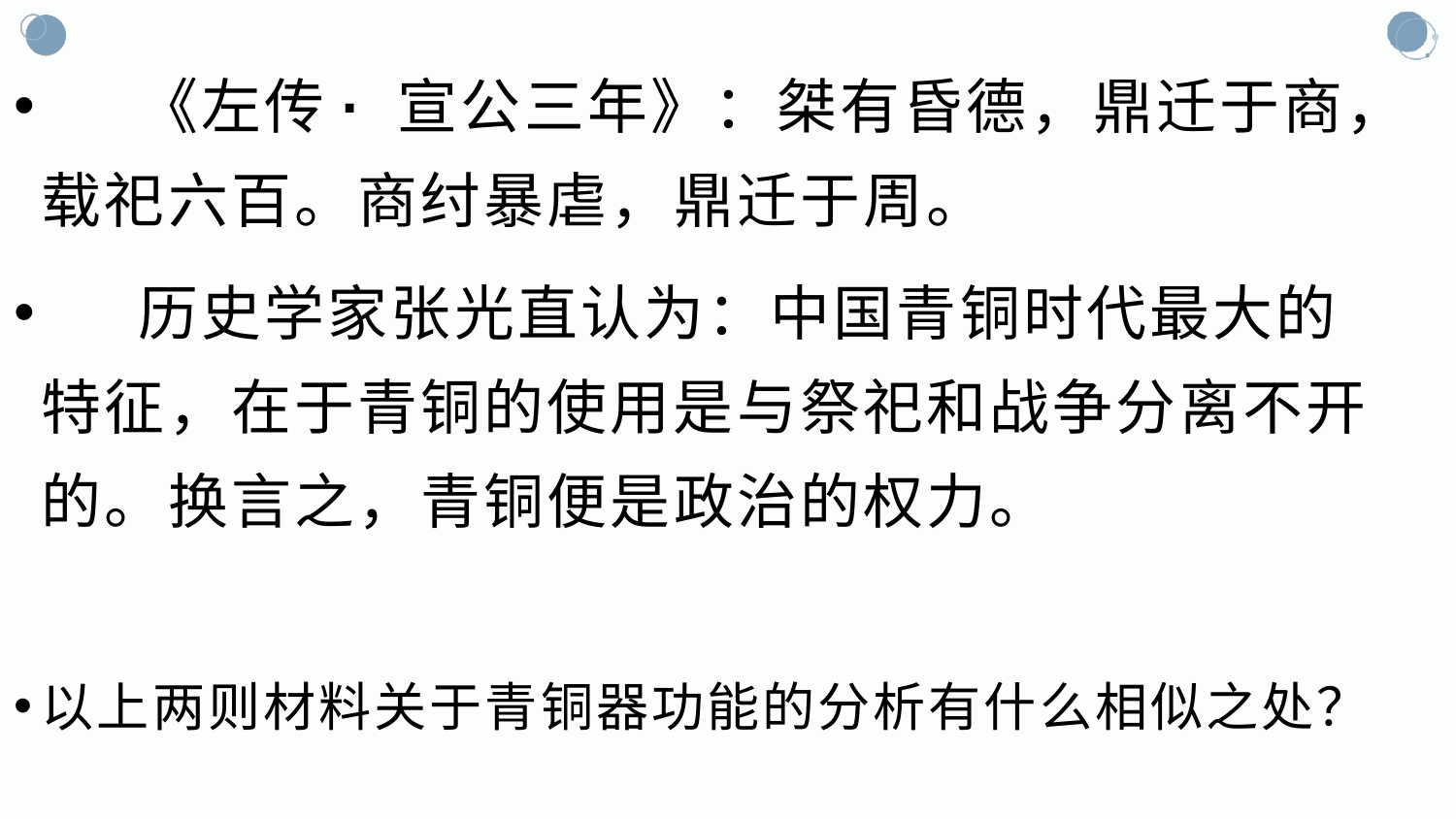

《左传· 宣公三年》：桀有昏德，鼎迁于商，载祀六百。商纣暴虐，鼎迁于周。
     历史学家张光直认为：中国青铜时代最大的特征，在于青铜的使用是与祭祀和战争分离不开的。换言之，青铜便是政治的权力。

以上两则材料关于青铜器功能的分析有什么相似之处？